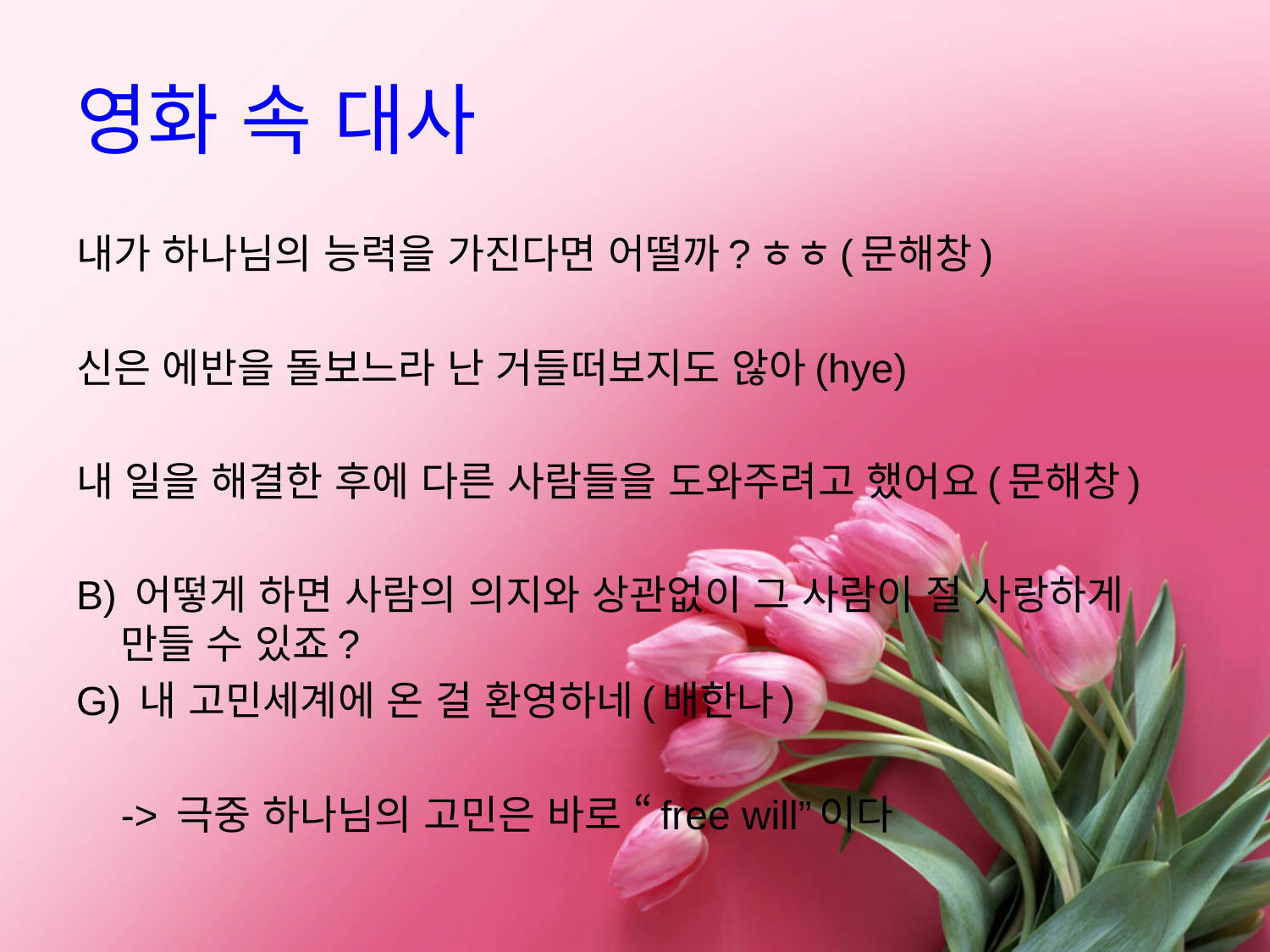

# 영화 속 대사
내가 하나님의 능력을 가진다면 어떨까?ㅎㅎ(문해창)

신은 에반을 돌보느라 난 거들떠보지도 않아(hye)

내 일을 해결한 후에 다른 사람들을 도와주려고 했어요(문해창)

B) 어떻게 하면 사람의 의지와 상관없이 그 사람이 절 사랑하게 만들 수 있죠?
G) 내 고민세계에 온 걸 환영하네(배한나)

    -> 극중 하나님의 고민은 바로 “free will”이다